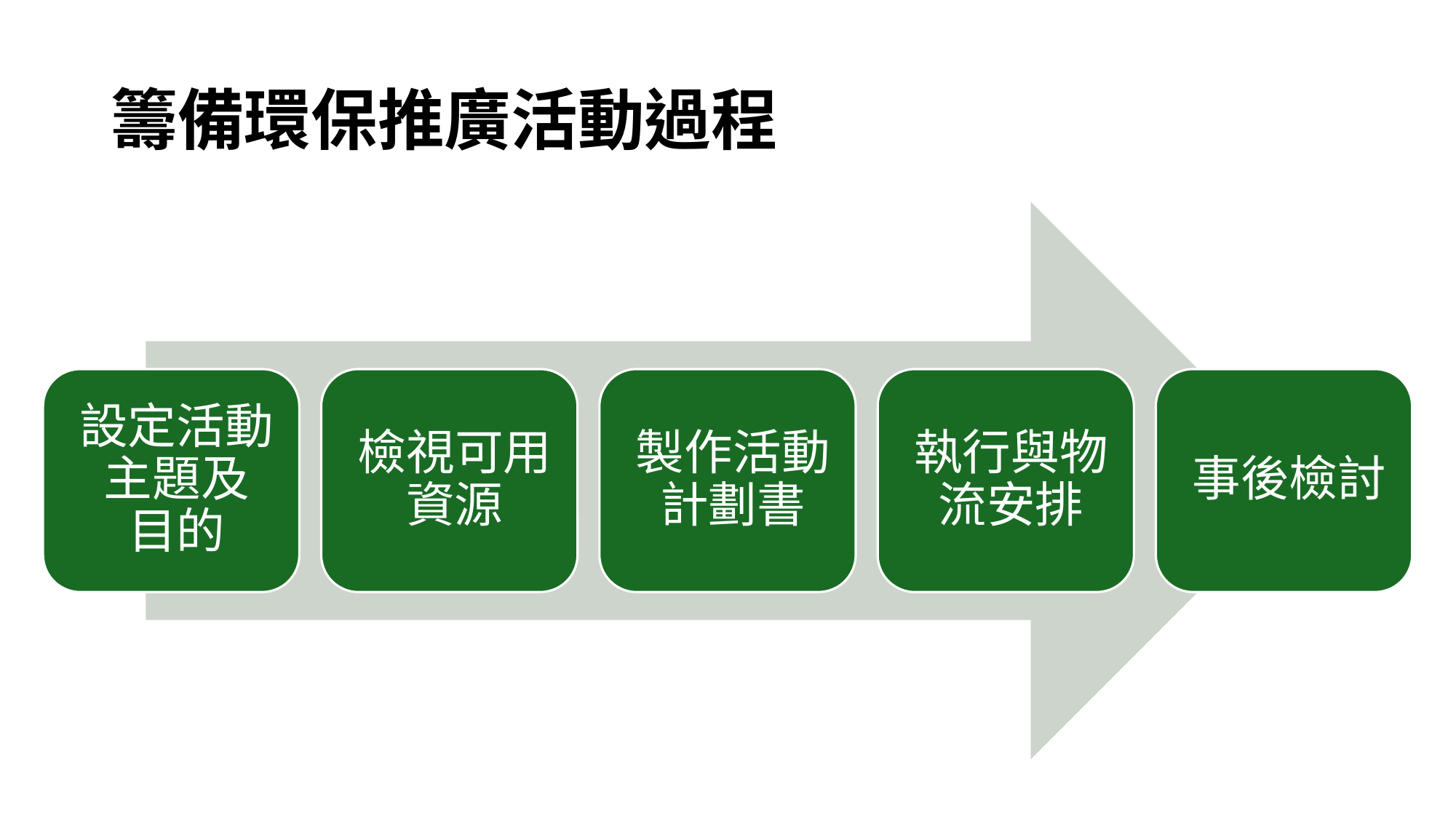

# 籌備環保推廣活動過程
設定活動主題及
目的
檢視可用資源
製作活動計劃書
執行與物流安排
事後檢討